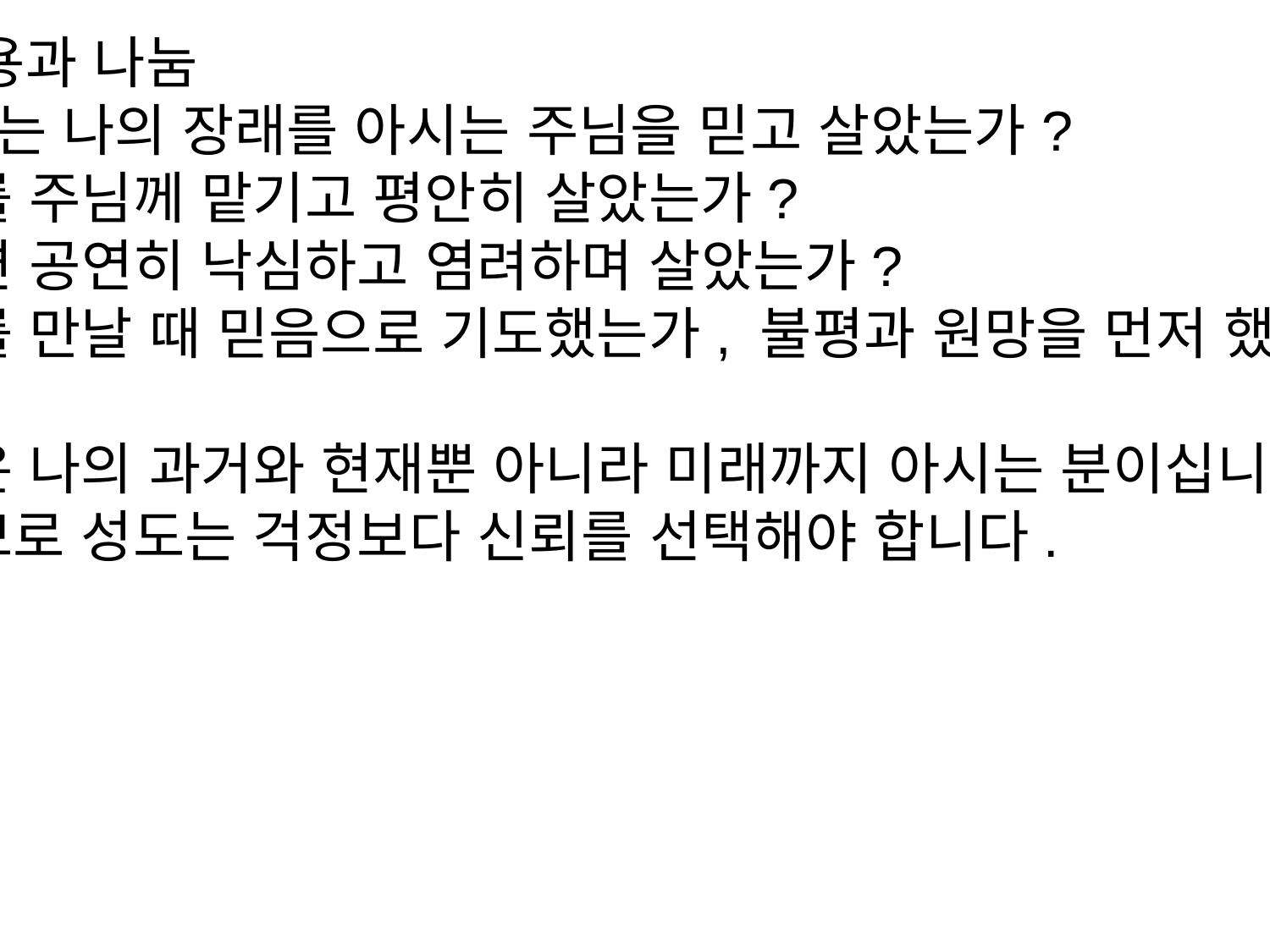

☛적용과 나눔
※ 나는 나의 장래를 아시는 주님을 믿고 살았는가?
미래를 주님께 맡기고 평안히 살았는가?
아니면 공연히 낙심하고 염려하며 살았는가?
문제를 만날 때 믿음으로 기도했는가, 불평과 원망을 먼저 했는가?

주님은 나의 과거와 현재뿐 아니라 미래까지 아시는 분이십니다.
그러므로 성도는 걱정보다 신뢰를 선택해야 합니다.